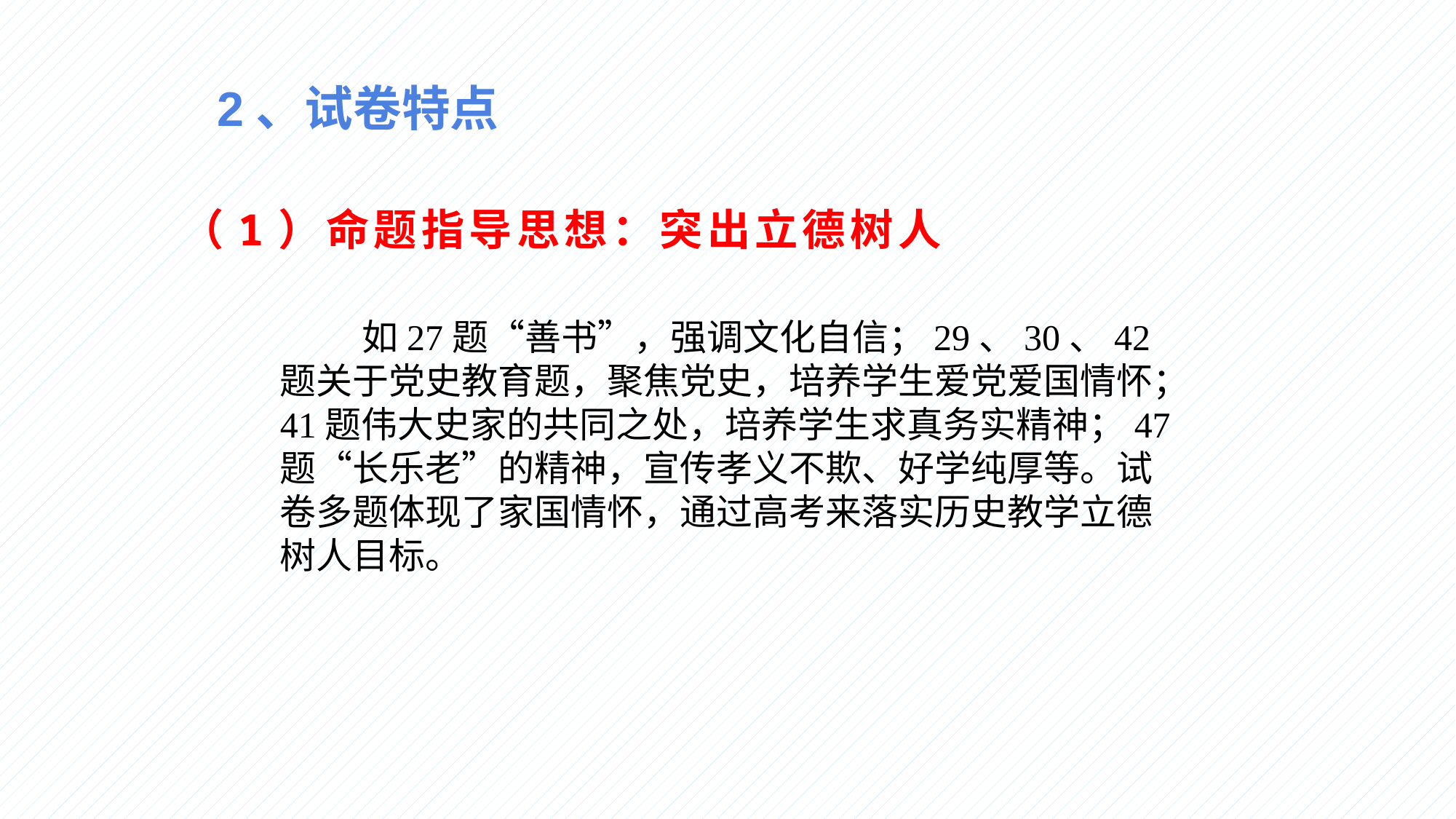

2、试卷特点
# （1）命题指导思想：突出立德树人
      如27题“善书”，强调文化自信；29、30、42题关于党史教育题，聚焦党史，培养学生爱党爱国情怀；41题伟大史家的共同之处，培养学生求真务实精神；47题“长乐老”的精神，宣传孝义不欺、好学纯厚等。试卷多题体现了家国情怀，通过高考来落实历史教学立德树人目标。